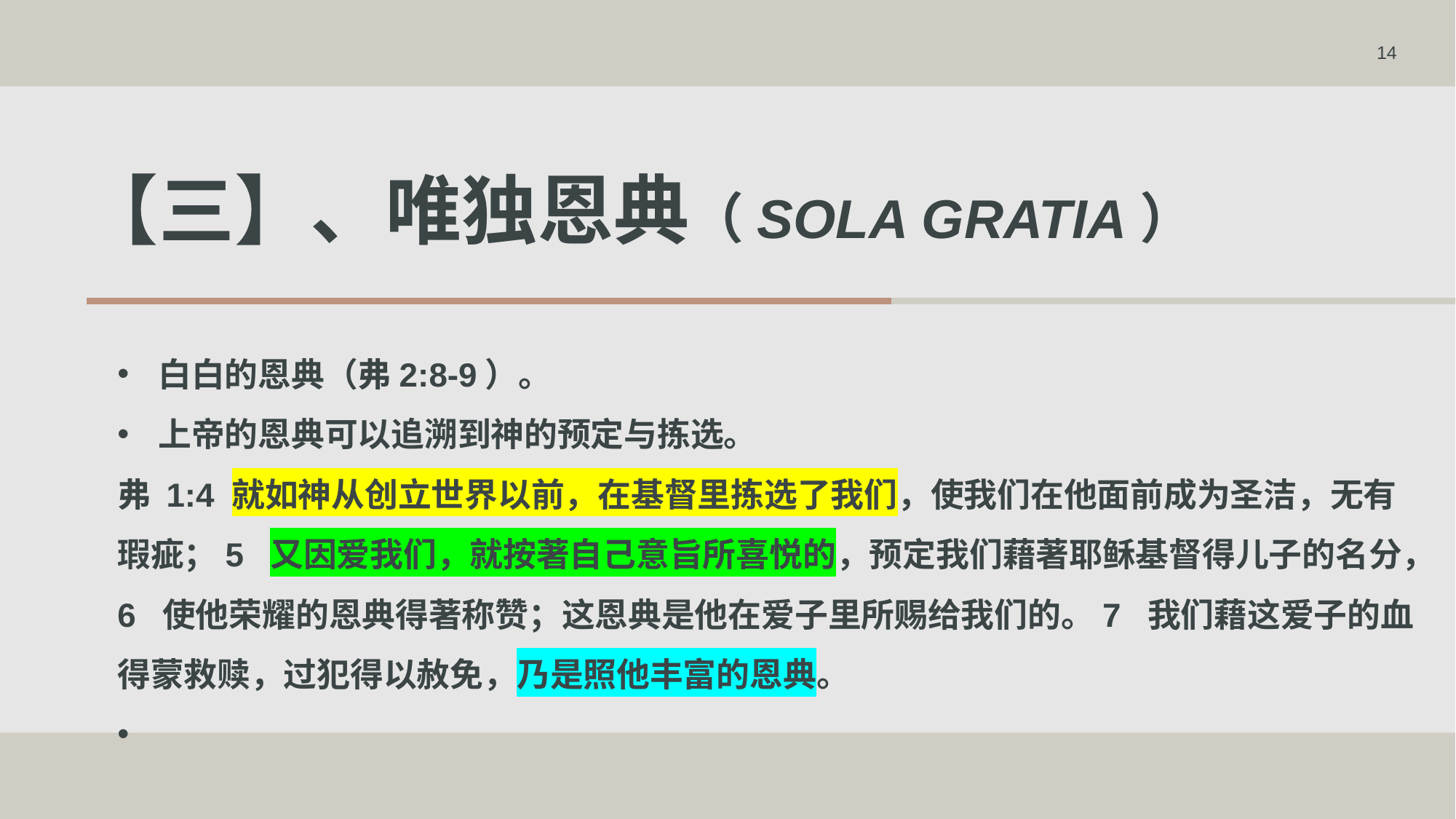

14
# 【三】、唯独恩典（Sola Gratia）
白白的恩典（弗2:8-9）。
上帝的恩典可以追溯到神的预定与拣选。
弗 1:4 就如神从创立世界以前，在基督里拣选了我们，使我们在他面前成为圣洁，无有瑕疵；5  又因爱我们，就按著自己意旨所喜悦的，预定我们藉著耶稣基督得儿子的名分，6  使他荣耀的恩典得著称赞；这恩典是他在爱子里所赐给我们的。7  我们藉这爱子的血得蒙救赎，过犯得以赦免，乃是照他丰富的恩典。